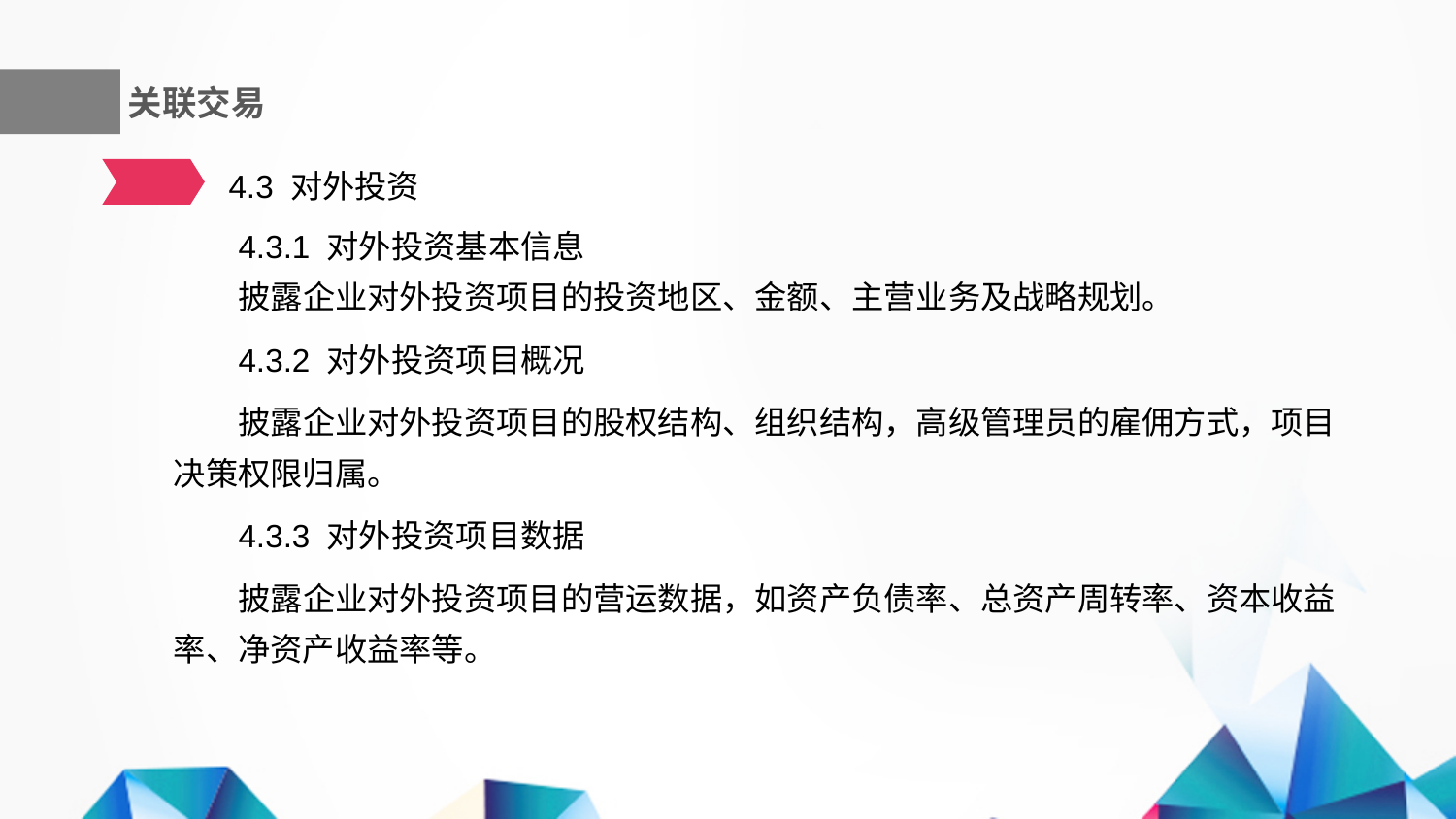

关联交易

4.3 对外投资
4.3.1 对外投资基本信息
披露企业对外投资项目的投资地区、金额、主营业务及战略规划。
4.3.2 对外投资项目概况
披露企业对外投资项目的股权结构、组织结构，高级管理员的雇佣方式，项目决策权限归属。
4.3.3 对外投资项目数据
披露企业对外投资项目的营运数据，如资产负债率、总资产周转率、资本收益率、净资产收益率等。